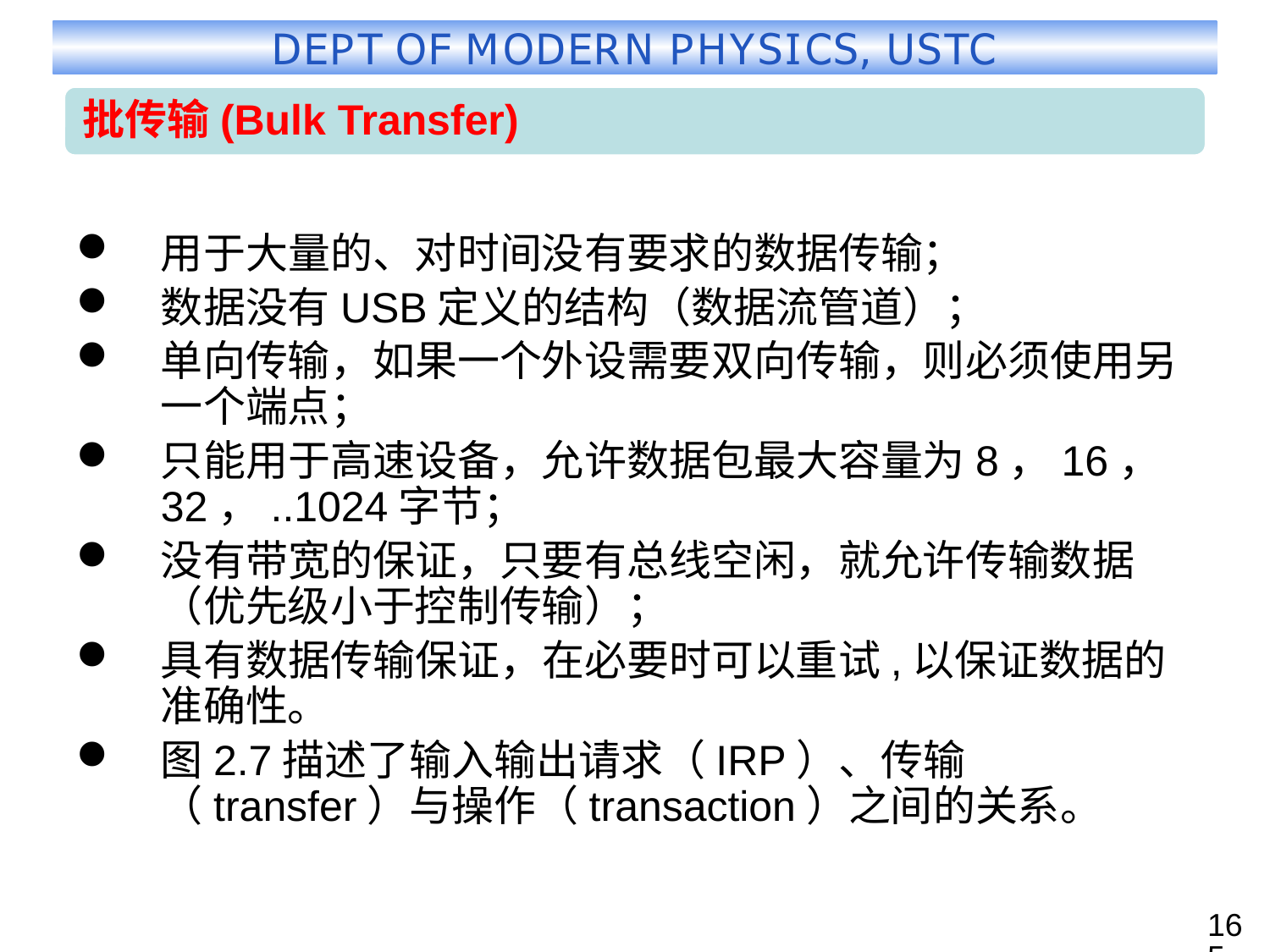

批传输(Bulk Transfer)

用于大量的、对时间没有要求的数据传输；
数据没有USB定义的结构（数据流管道）；
单向传输，如果一个外设需要双向传输，则必须使用另一个端点；
只能用于高速设备，允许数据包最大容量为8，16，32，..1024字节；
没有带宽的保证，只要有总线空闲，就允许传输数据（优先级小于控制传输）；
具有数据传输保证，在必要时可以重试,以保证数据的准确性。
图2.7描述了输入输出请求（IRP）、传输（transfer）与操作（transaction）之间的关系。
165